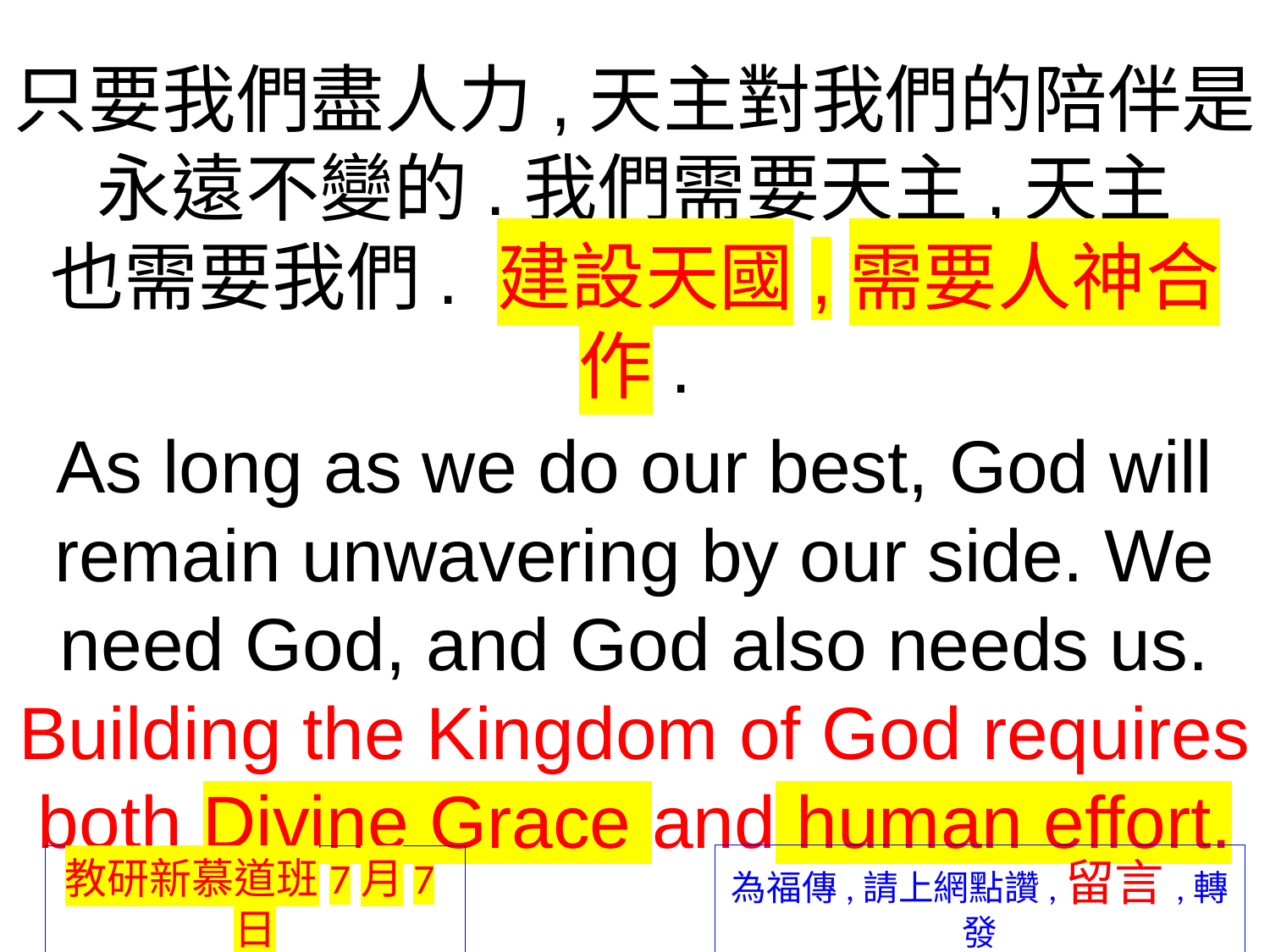

只要我們盡人力,天主對我們的陪伴是永遠不變的.我們需要天主,天主
也需要我們. 建設天國,需要人神合作.
As long as we do our best, God will remain unwavering by our side. We need God, and God also needs us. Building the Kingdom of God requires both Divine Grace and human effort.

為福傳,請上網點讚,留言,轉發
教研新慕道班7月7日